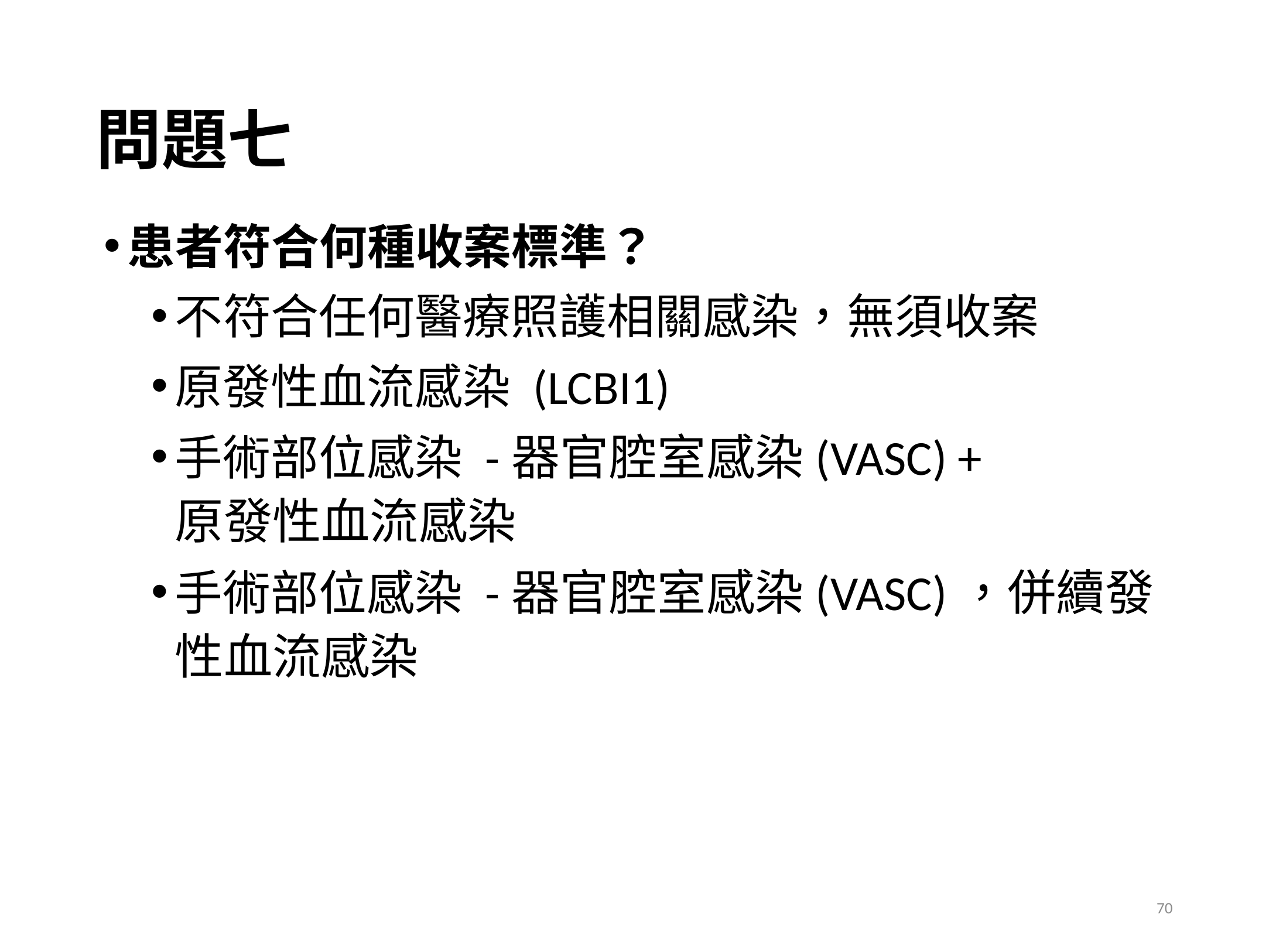

# 問題七
患者符合何種收案標準？
不符合任何醫療照護相關感染，無須收案
原發性血流感染 (LCBI1)
手術部位感染 -器官腔室感染(VASC) +
原發性血流感染
手術部位感染 -器官腔室感染(VASC)，併續發性血流感染
70